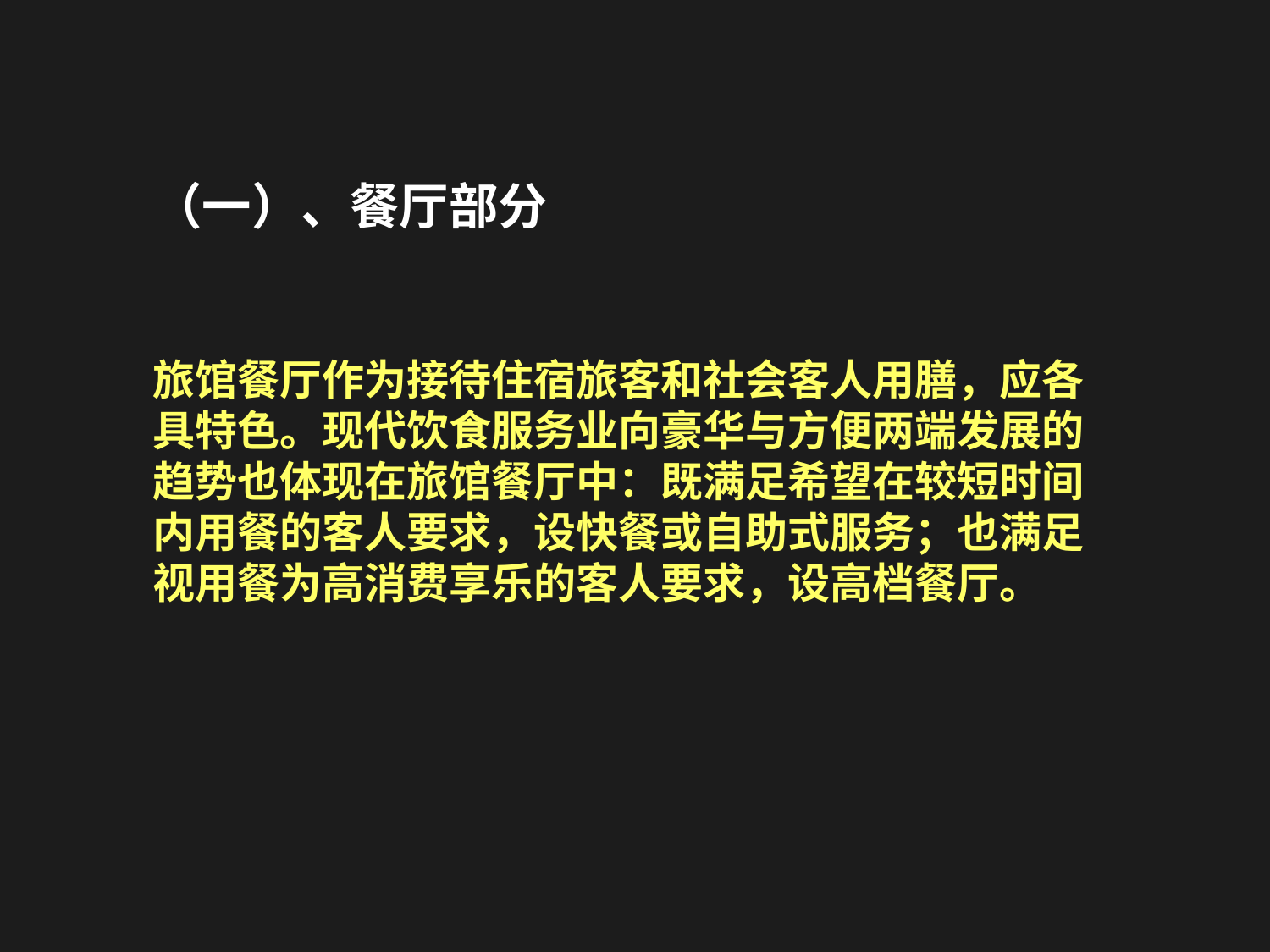

（一）、餐厅部分

旅馆餐厅作为接待住宿旅客和社会客人用膳，应各具特色。现代饮食服务业向豪华与方便两端发展的趋势也体现在旅馆餐厅中：既满足希望在较短时间内用餐的客人要求，设快餐或自助式服务；也满足视用餐为高消费享乐的客人要求，设高档餐厅。